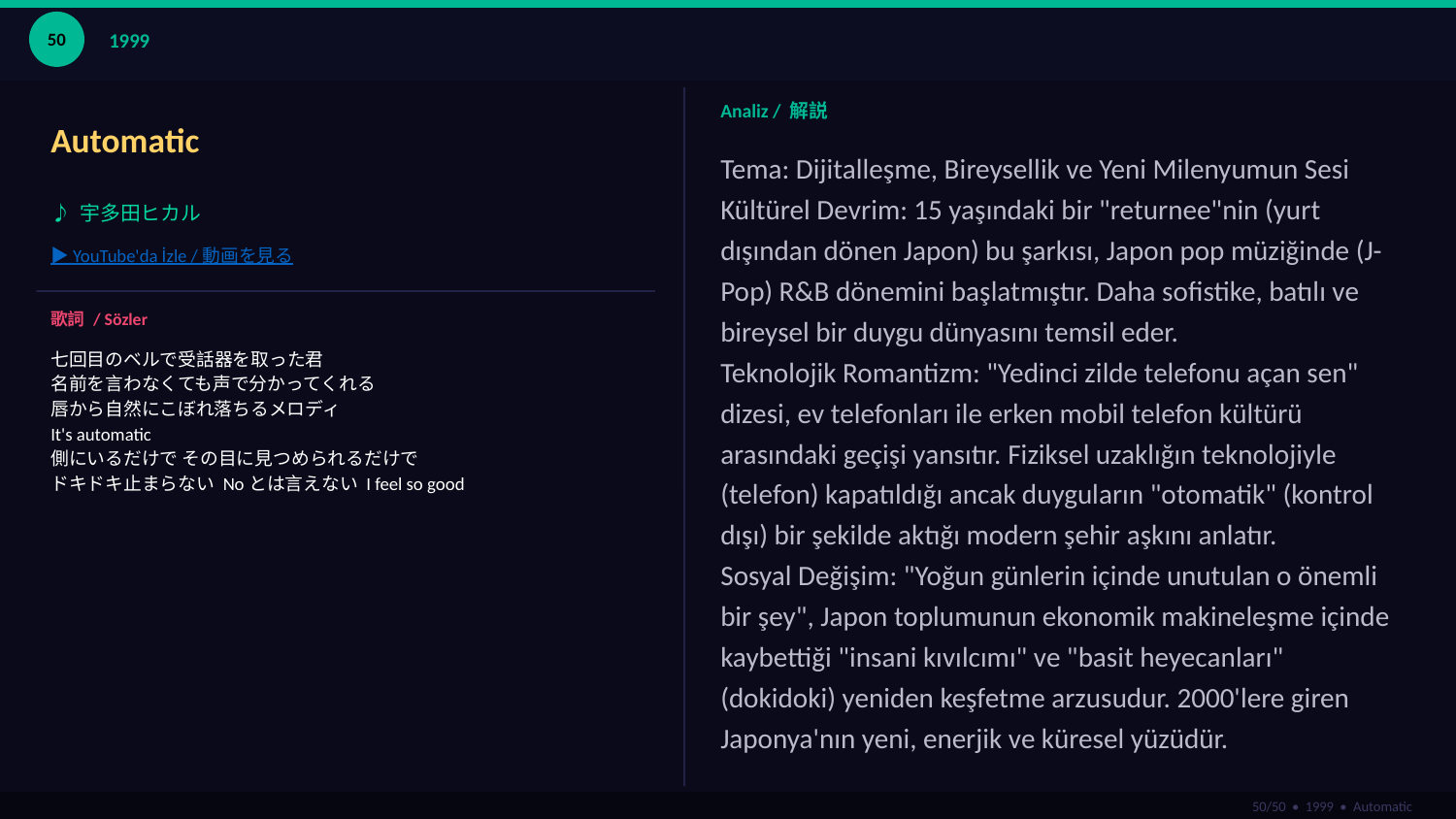

50
1999
Automatic

Analiz / 解説
Tema: Dijitalleşme, Bireysellik ve Yeni Milenyumun Sesi
Kültürel Devrim: 15 yaşındaki bir "returnee"nin (yurt dışından dönen Japon) bu şarkısı, Japon pop müziğinde (J-Pop) R&B dönemini başlatmıştır. Daha sofistike, batılı ve bireysel bir duygu dünyasını temsil eder.
Teknolojik Romantizm: "Yedinci zilde telefonu açan sen" dizesi, ev telefonları ile erken mobil telefon kültürü arasındaki geçişi yansıtır. Fiziksel uzaklığın teknolojiyle (telefon) kapatıldığı ancak duyguların "otomatik" (kontrol dışı) bir şekilde aktığı modern şehir aşkını anlatır.
Sosyal Değişim: "Yoğun günlerin içinde unutulan o önemli bir şey", Japon toplumunun ekonomik makineleşme içinde kaybettiği "insani kıvılcımı" ve "basit heyecanları" (dokidoki) yeniden keşfetme arzusudur. 2000'lere giren Japonya'nın yeni, enerjik ve küresel yüzüdür.
♪ 宇多田ヒカル
▶ YouTube'da İzle / 動画を見る

歌詞 / Sözler
七回目のベルで受話器を取った君
名前を言わなくても声で分かってくれる
唇から自然にこぼれ落ちるメロディ
It's automatic
側にいるだけで その目に見つめられるだけで
ドキドキ止まらない Noとは言えない I feel so good

50/50  •  1999  •  Automatic